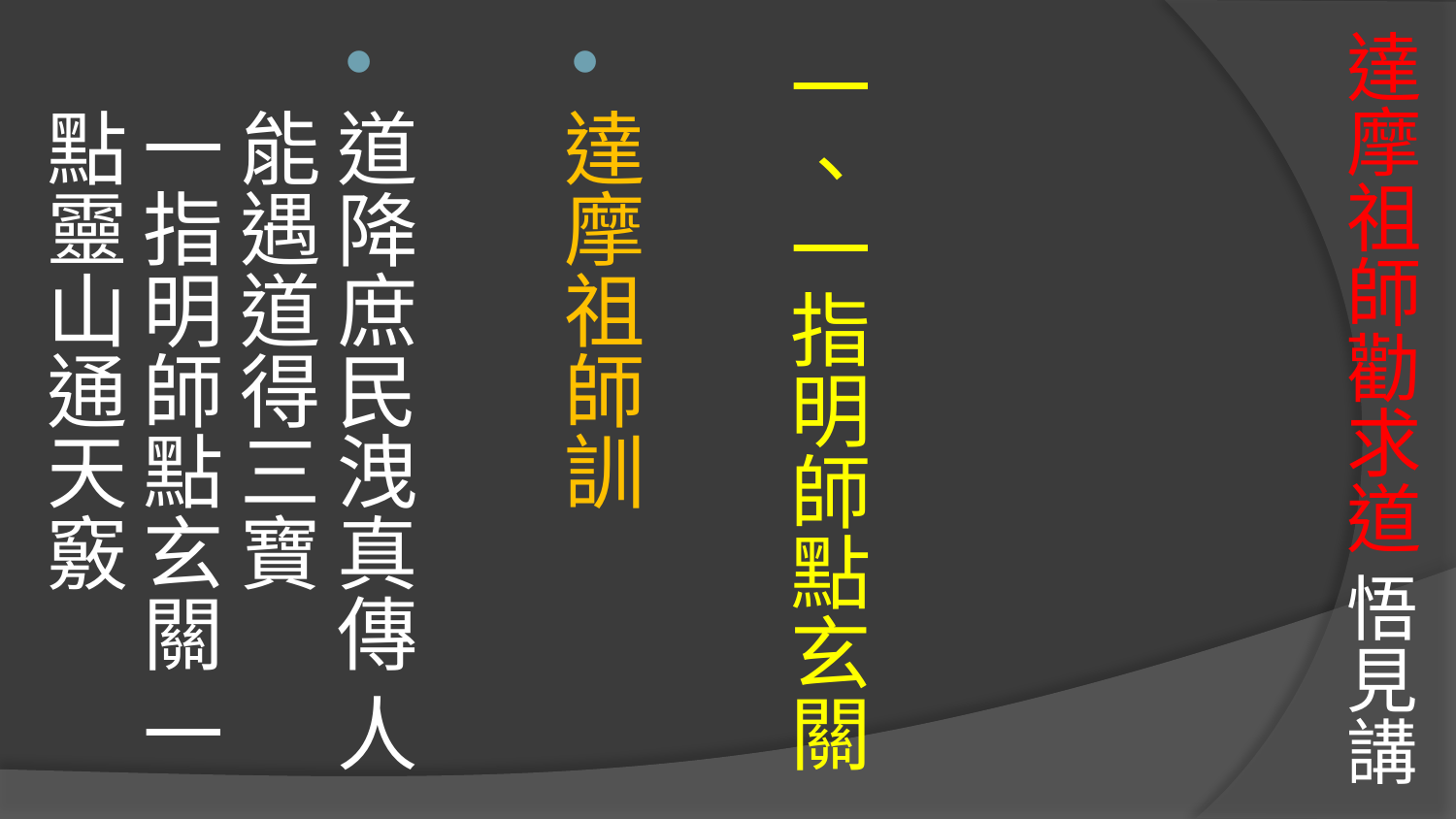

# 達摩祖師勸求道 悟見講
一、一指明師點玄關

達摩祖師訓

道降庶民洩真傳 人能遇道得三寶
一指明師點玄關 一點靈山通天竅